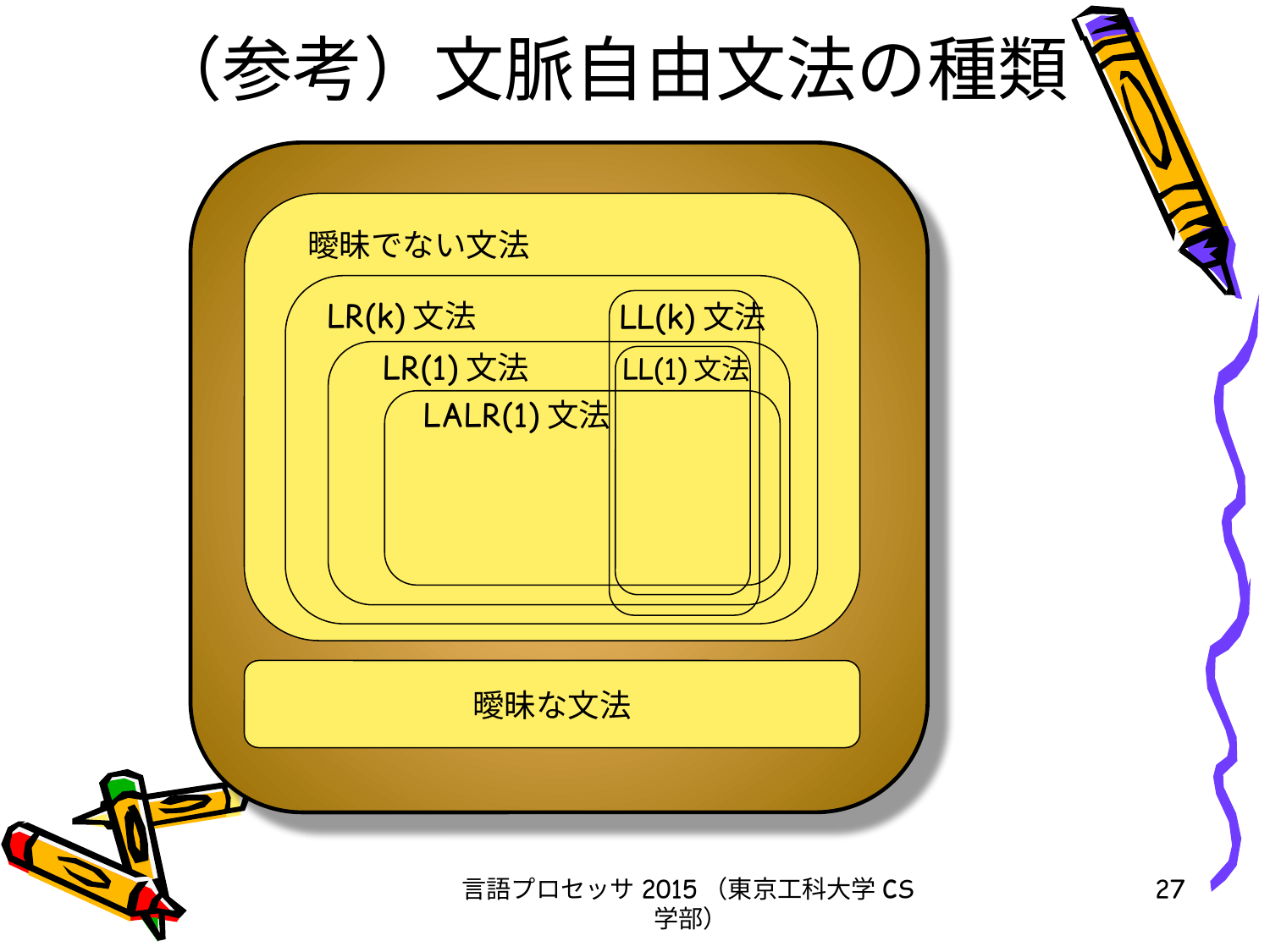

# （参考）文脈自由文法の種類

曖昧でない文法

LR(k)文法

LL(k)文法

LR(1)文法
LL(1)文法

LALR(1)文法

曖昧な文法
言語プロセッサ2015（東京工科大学CS学部）
27